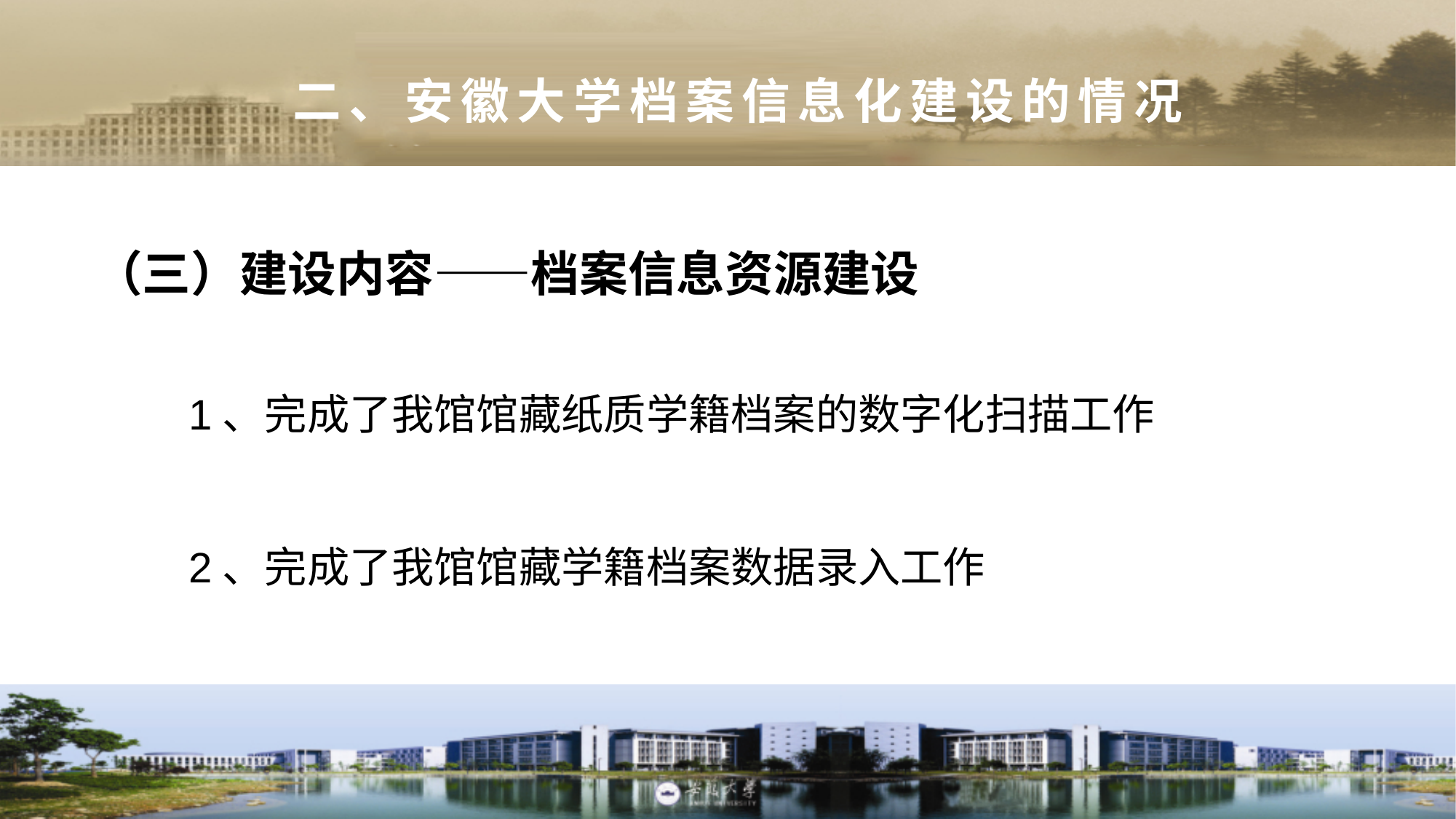

二、安徽大学档案信息化建设的情况
（三）建设内容——档案信息资源建设

        1、完成了我馆馆藏纸质学籍档案的数字化扫描工作

        2、完成了我馆馆藏学籍档案数据录入工作